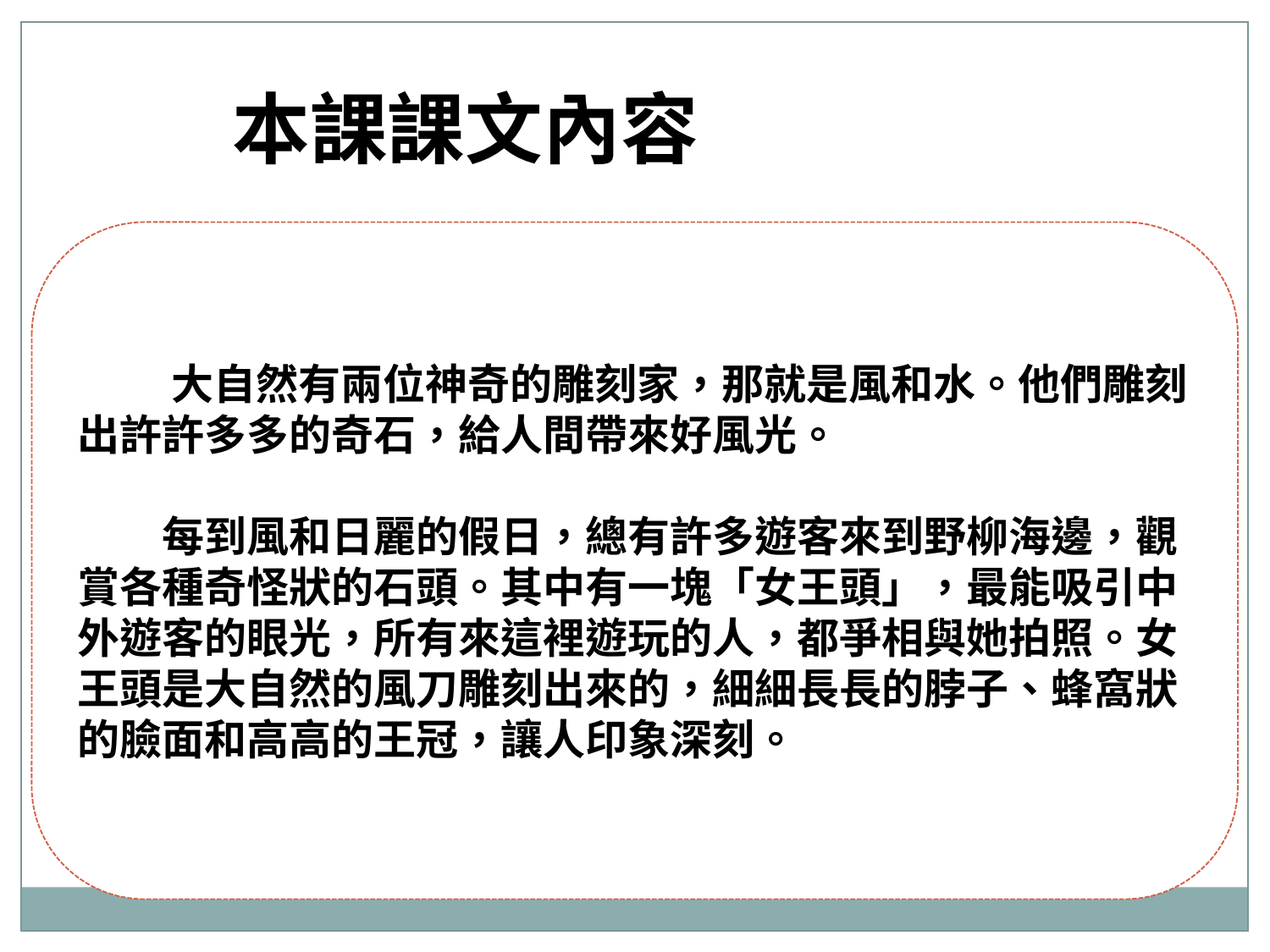

本課課文內容
    大自然有兩位神奇的雕刻家，那就是風和水。他們雕刻出許許多多的奇石，給人間帶來好風光。

   每到風和日麗的假日，總有許多遊客來到野柳海邊，觀賞各種奇怪狀的石頭。其中有一塊「女王頭」，最能吸引中外遊客的眼光，所有來這裡遊玩的人，都爭相與她拍照。女王頭是大自然的風刀雕刻出來的，細細長長的脖子、蜂窩狀的臉面和高高的王冠，讓人印象深刻。